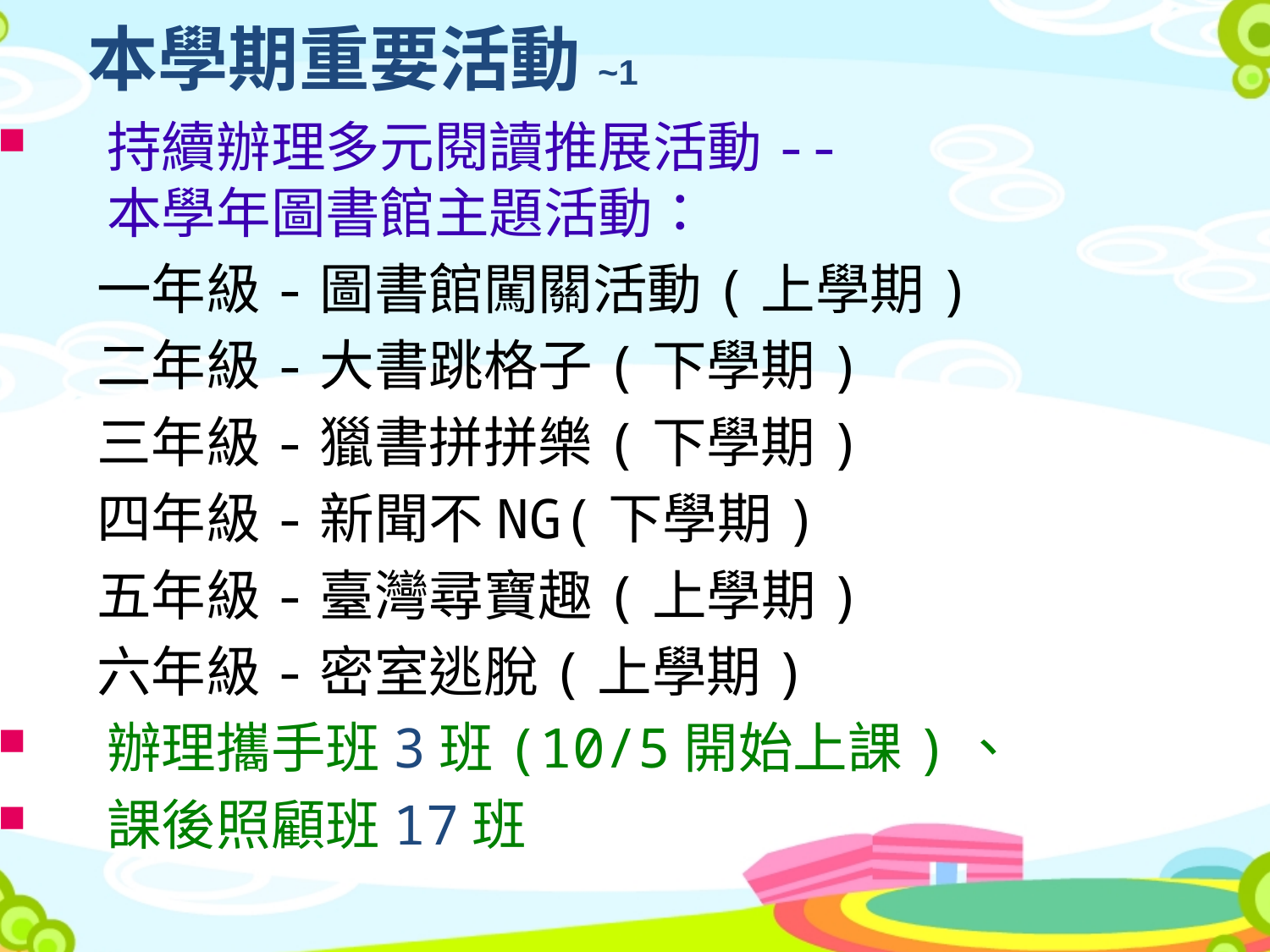

本學期重要活動~1
持續辦理多元閱讀推展活動--
本學年圖書館主題活動：
一年級-圖書館闖關活動(上學期)
二年級-大書跳格子(下學期)
三年級-獵書拼拼樂(下學期)
四年級-新聞不NG(下學期)
五年級-臺灣尋寶趣(上學期)
六年級-密室逃脫(上學期)
辦理攜手班3班(10/5開始上課)、
課後照顧班17班